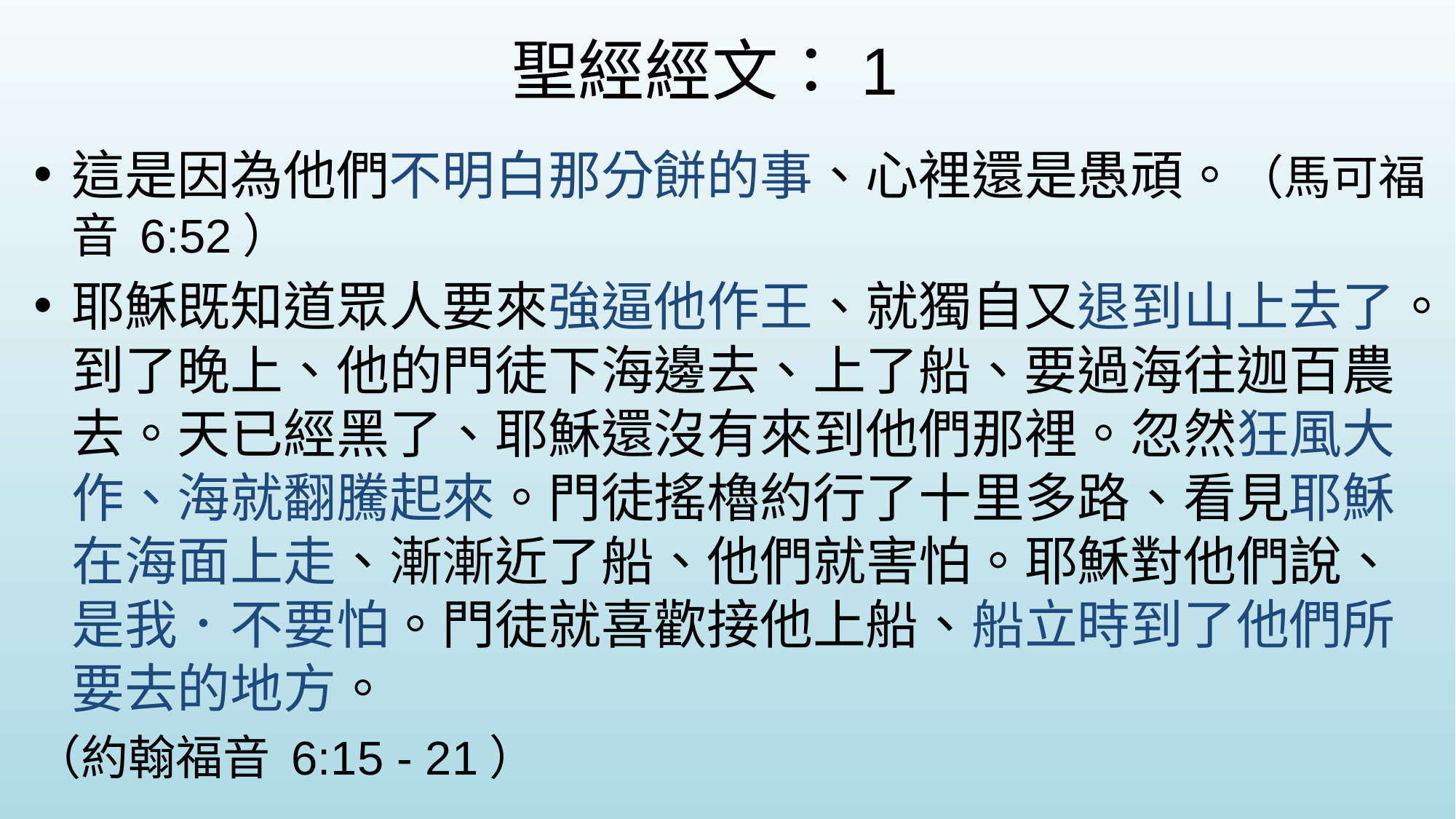

# 聖經經文：1
這是因為他們不明白那分餅的事、心裡還是愚頑。（馬可福音 6:52）
耶穌既知道眾人要來強逼他作王、就獨自又退到山上去了。到了晚上、他的門徒下海邊去、上了船、要過海往迦百農去。天已經黑了、耶穌還沒有來到他們那裡。忽然狂風大作、海就翻騰起來。門徒搖櫓約行了十里多路、看見耶穌在海面上走、漸漸近了船、他們就害怕。耶穌對他們說、是我．不要怕。門徒就喜歡接他上船、船立時到了他們所要去的地方。
（約翰福音 6:15 - 21）